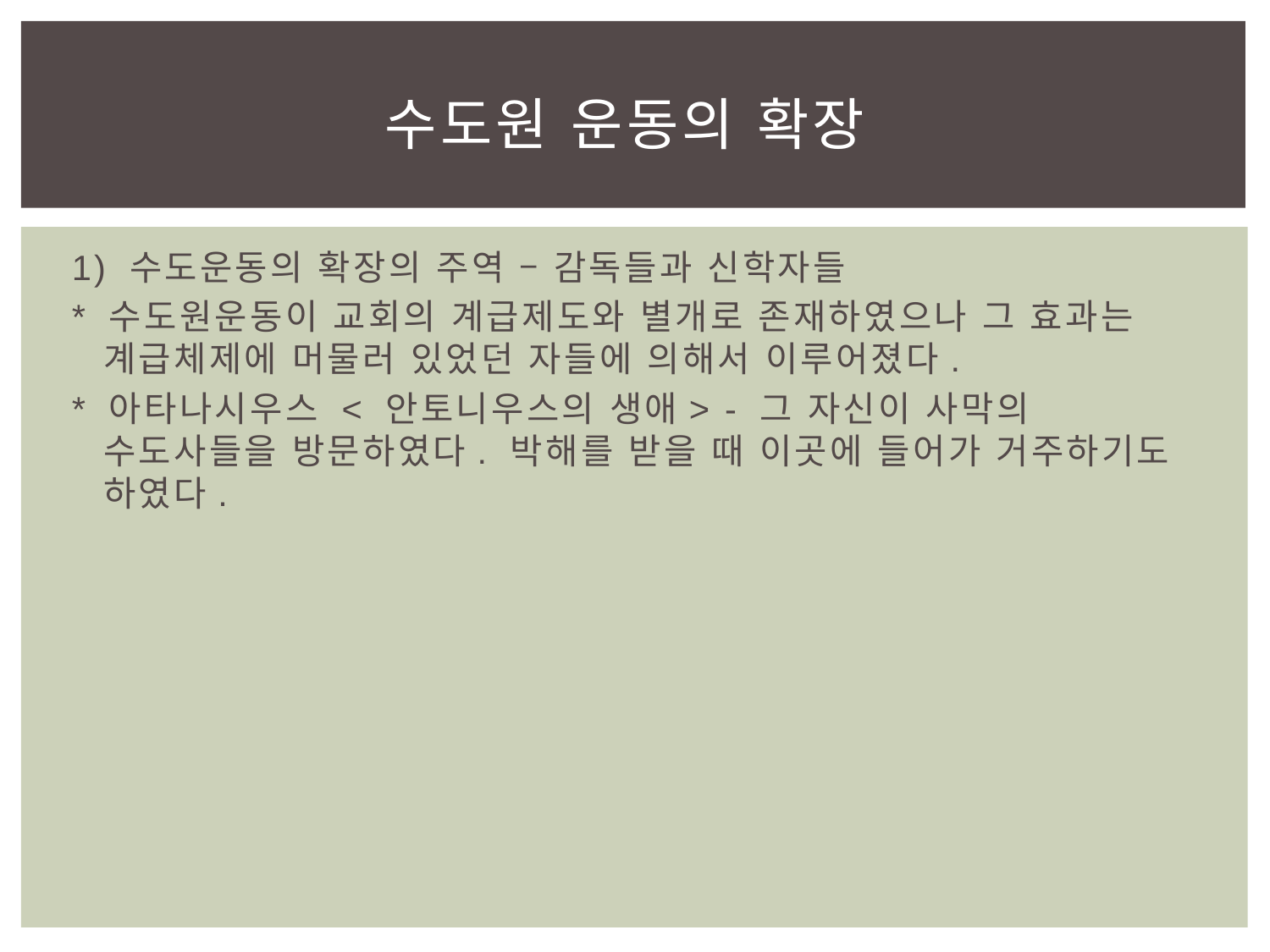

# 수도원 운동의 확장
1) 수도운동의 확장의 주역 – 감독들과 신학자들
* 수도원운동이 교회의 계급제도와 별개로 존재하였으나 그 효과는 계급체제에 머물러 있었던 자들에 의해서 이루어졌다.
* 아타나시우스 < 안토니우스의 생애> - 그 자신이 사막의 수도사들을 방문하였다. 박해를 받을 때 이곳에 들어가 거주하기도 하였다.